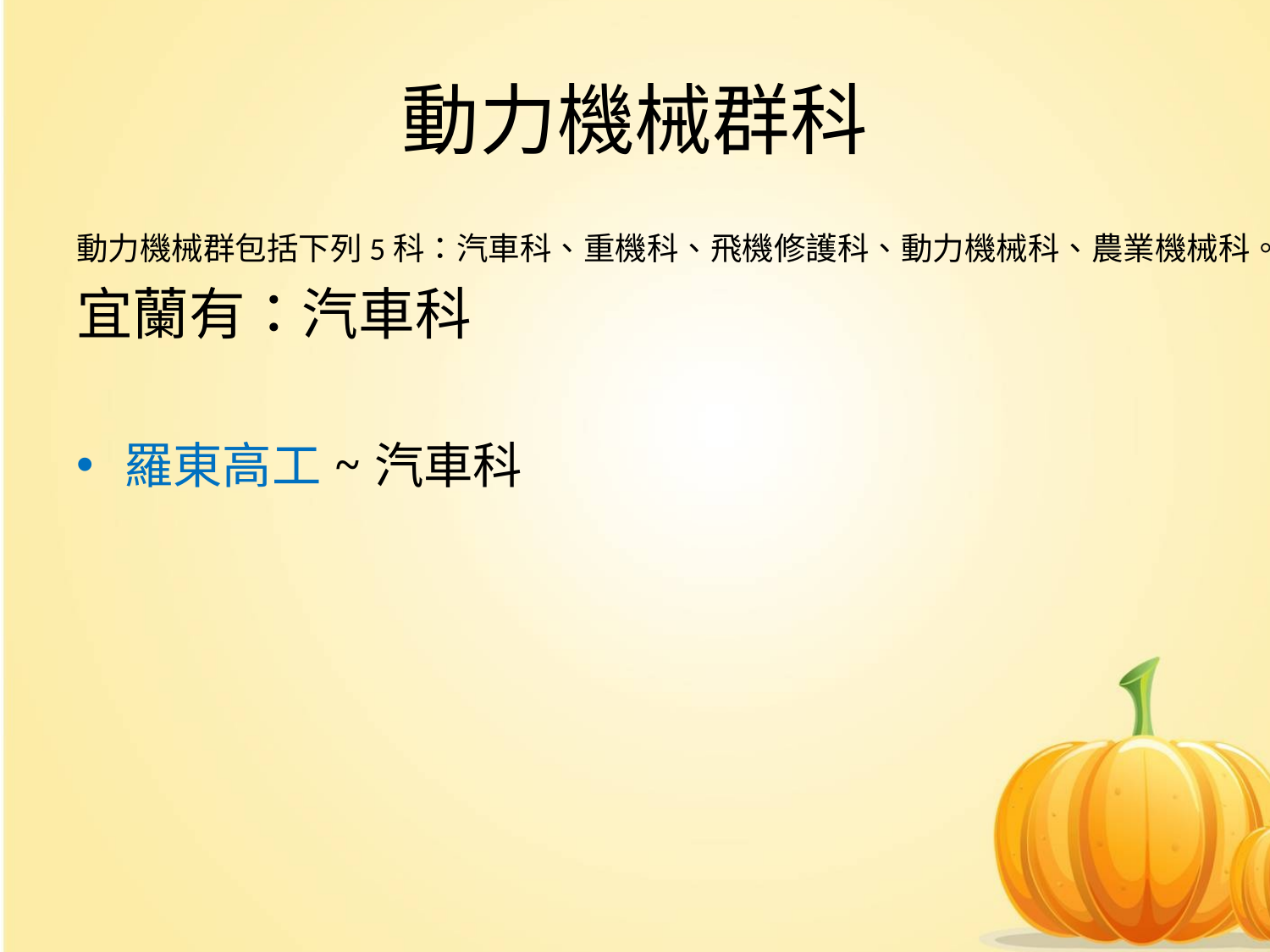

# 動力機械群科
動力機械群包括下列5科：汽車科、重機科、飛機修護科、動力機械科、農業機械科。
宜蘭有：汽車科

羅東高工~汽車科